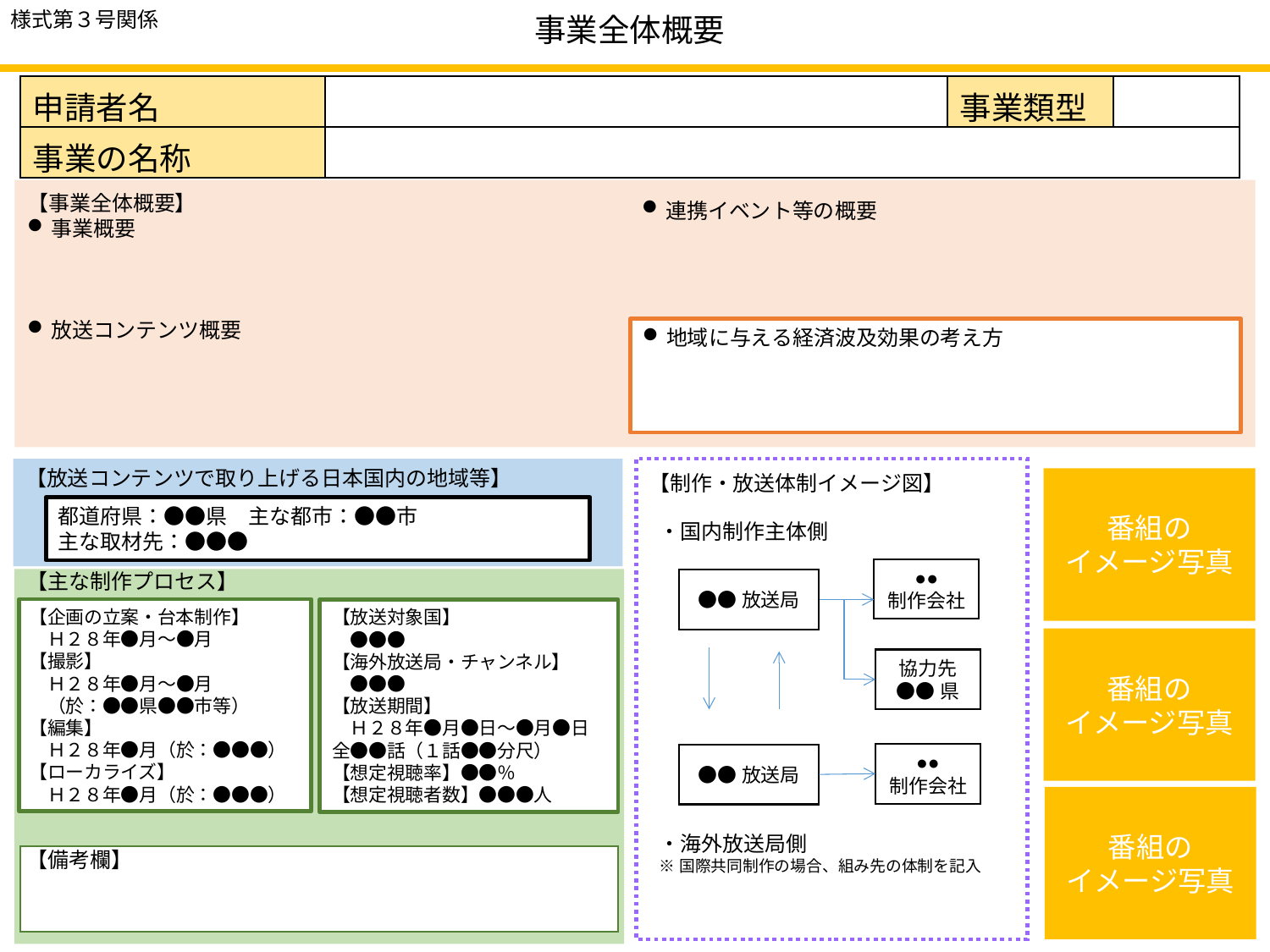

様式第３号関係
事業全体概要
| 申請者名 |  | 事業類型 |  |
| --- | --- | --- | --- |
| 事業の名称 |  |  |  |

【事業全体概要】
事業概要

放送コンテンツ概要

連携イベント等の概要

地域に与える経済波及効果の考え方

【放送コンテンツで取り上げる日本国内の地域等】

【制作・放送体制イメージ図】
番組の
イメージ写真
都道府県：●●県　主な都市：●●市
主な取材先：●●●
・国内制作主体側
●●
制作会社
●●放送局
協力先
●●県
●●
制作会社
●●放送局
【主な制作プロセス】

【企画の立案・台本制作】
　Ｈ２８年●月～●月
【撮影】
　Ｈ２８年●月～●月
　（於：●●県●●市等）
【編集】
　Ｈ２８年●月（於：●●●）
【ローカライズ】
　Ｈ２８年●月（於：●●●）
【放送対象国】
　●●●
【海外放送局・チャンネル】
　●●●
【放送期間】
　Ｈ２８年●月●日～●月●日
全●●話（１話●●分尺）
【想定視聴率】●●％
【想定視聴者数】●●●人
番組の
イメージ写真
番組の
イメージ写真
・海外放送局側
※国際共同制作の場合、組み先の体制を記入
【備考欄】